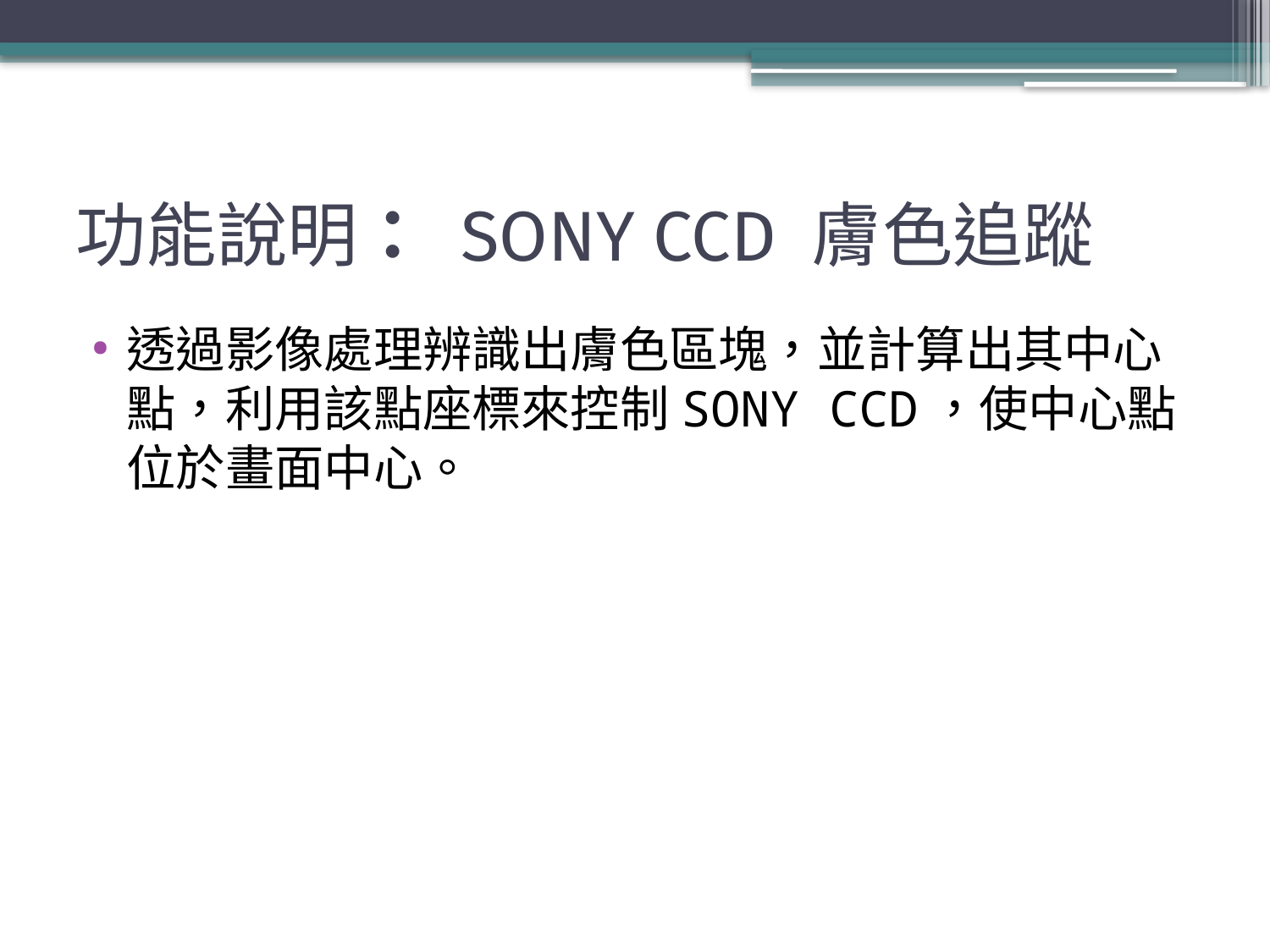

# 功能說明： SONY CCD 膚色追蹤
透過影像處理辨識出膚色區塊，並計算出其中心點，利用該點座標來控制SONY CCD，使中心點位於畫面中心。